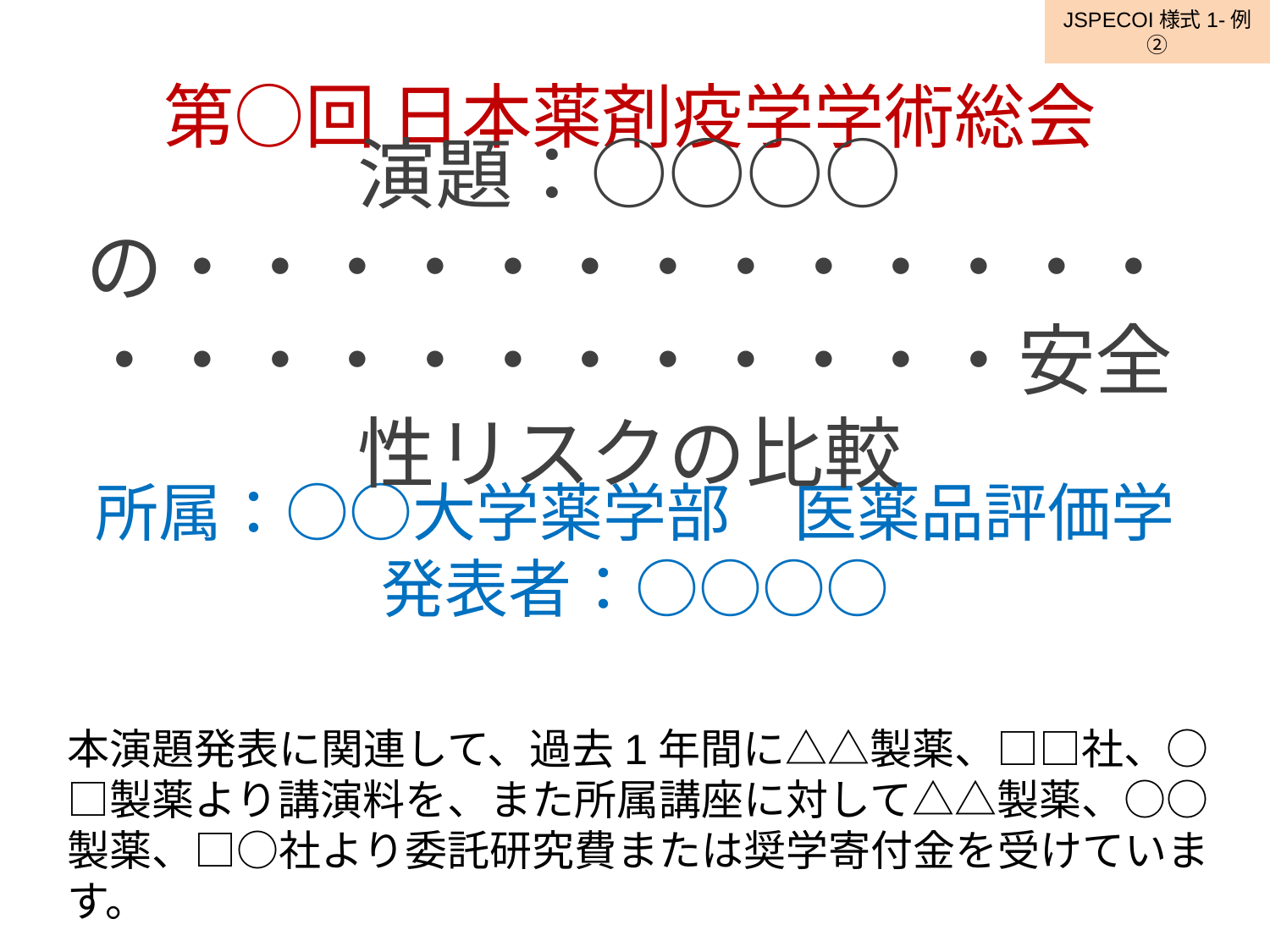

JSPECOI様式1-例②
第○回 日本薬剤疫学学術総会
演題：○○○○の・・・・・・・・・・・・・・・・・・・・・・・・・安全性リスクの比較
所属：○○大学薬学部　医薬品評価学
発表者：○○○○
本演題発表に関連して、過去1年間に△△製薬、□□社、○□製薬より講演料を、また所属講座に対して△△製薬、○○製薬、□○社より委託研究費または奨学寄付金を受けています。